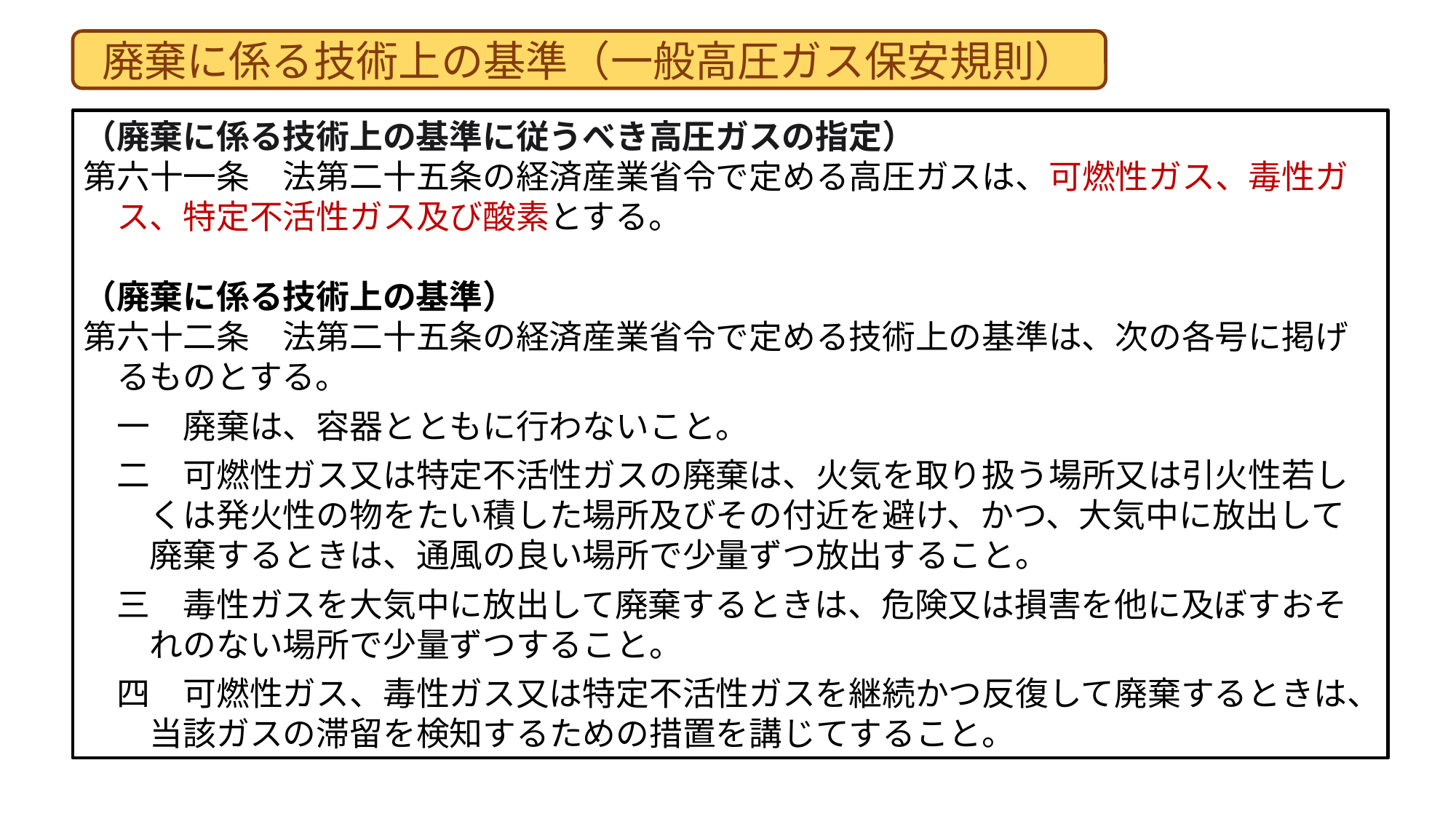

廃棄に係る技術上の基準（一般高圧ガス保安規則）
（廃棄に係る技術上の基準に従うべき高圧ガスの指定）
第六十一条　法第二十五条の経済産業省令で定める高圧ガスは、可燃性ガス、毒性ガ
　ス、特定不活性ガス及び酸素とする。

（廃棄に係る技術上の基準）
第六十二条　法第二十五条の経済産業省令で定める技術上の基準は、次の各号に掲げ
　るものとする。
　一　廃棄は、容器とともに行わないこと。
　二　可燃性ガス又は特定不活性ガスの廃棄は、火気を取り扱う場所又は引火性若し
　　くは発火性の物をたい積した場所及びその付近を避け、かつ、大気中に放出して
　　廃棄するときは、通風の良い場所で少量ずつ放出すること。
　三　毒性ガスを大気中に放出して廃棄するときは、危険又は損害を他に及ぼすおそ
　　れのない場所で少量ずつすること。
　四　可燃性ガス、毒性ガス又は特定不活性ガスを継続かつ反復して廃棄するときは、
　　当該ガスの滞留を検知するための措置を講じてすること。